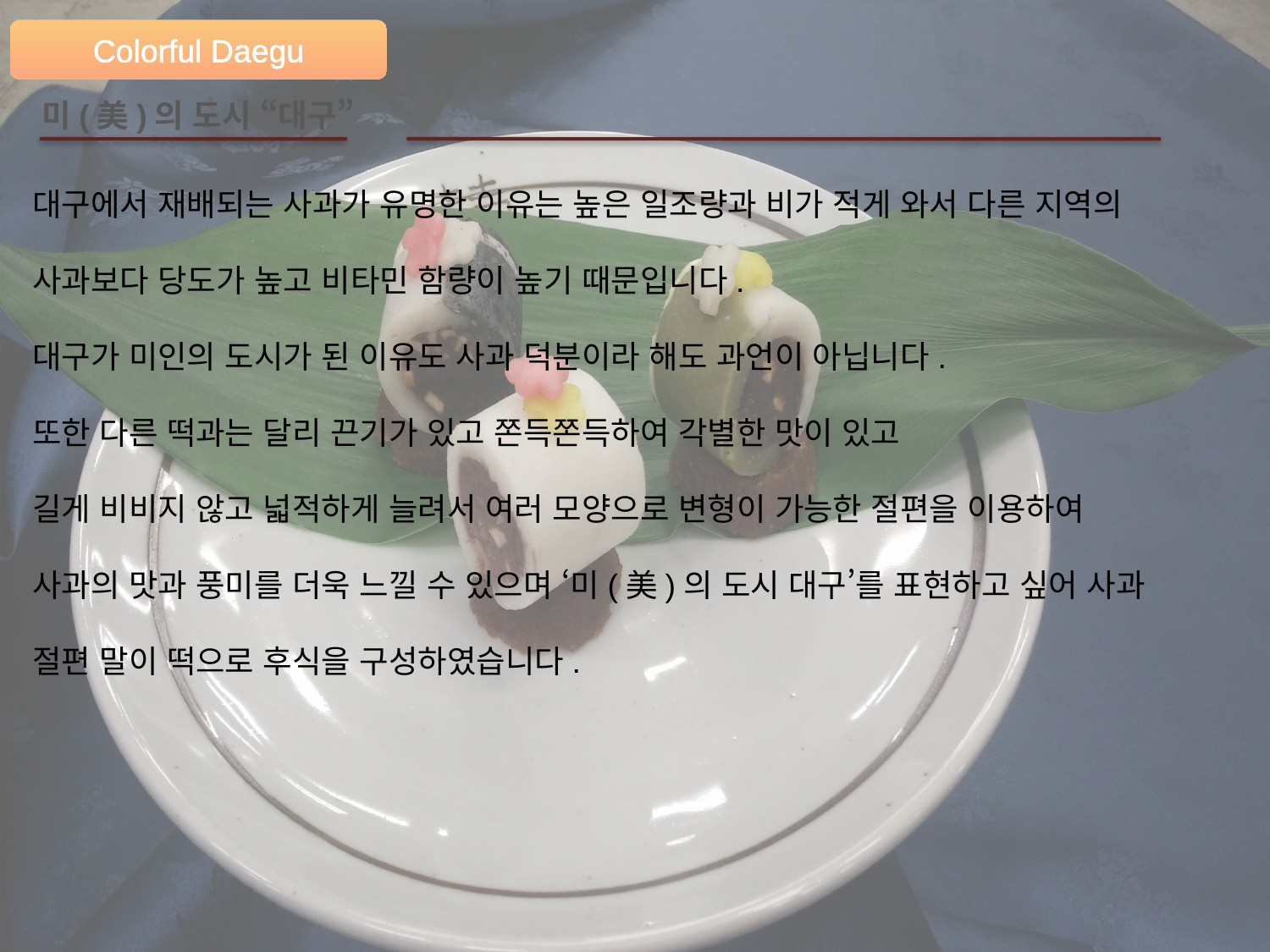

대구에서 재배되는 사과가 유명한 이유는 높은 일조량과 비가 적게 와서 다른 지역의

사과보다 당도가 높고 비타민 함량이 높기 때문입니다.

대구가 미인의 도시가 된 이유도 사과 덕분이라 해도 과언이 아닙니다.

또한 다른 떡과는 달리 끈기가 있고 쫀득쫀득하여 각별한 맛이 있고

길게 비비지 않고 넓적하게 늘려서 여러 모양으로 변형이 가능한 절편을 이용하여

사과의 맛과 풍미를 더욱 느낄 수 있으며 ‘미(美)의 도시 대구’를 표현하고 싶어 사과

절편 말이 떡으로 후식을 구성하였습니다.